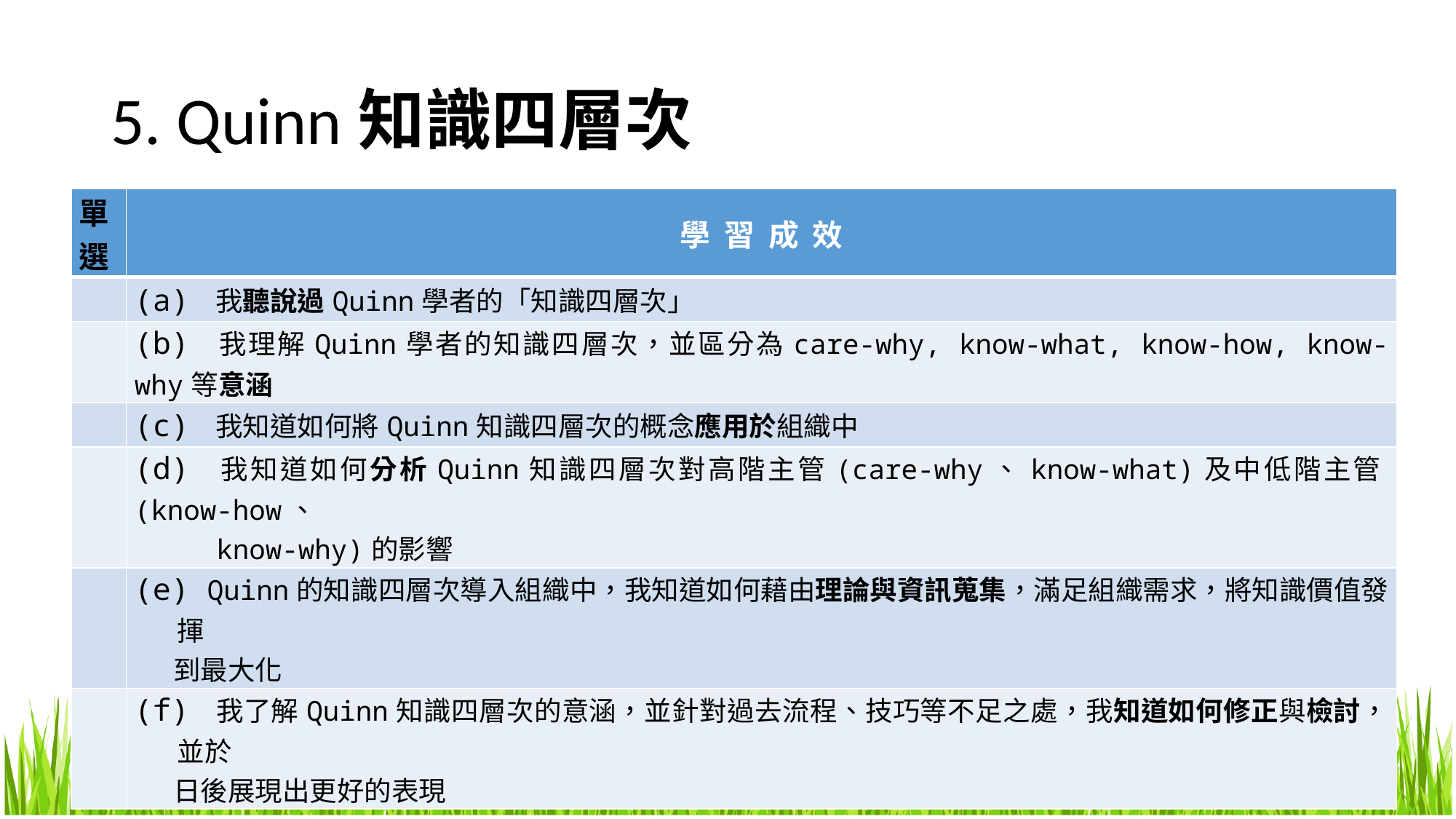

# 5. Quinn知識四層次
| 單選 | 學 習 成 效 |
| --- | --- |
|  | (a) 我聽說過Quinn學者的「知識四層次」 |
|  | (b) 我理解Quinn學者的知識四層次，並區分為care-why, know-what, know-how, know-why等意涵 |
|  | (c) 我知道如何將Quinn知識四層次的概念應用於組織中 |
|  | (d) 我知道如何分析Quinn知識四層次對高階主管(care-why、know-what)及中低階主管(know-how、 know-why)的影響 |
|  | (e) Quinn的知識四層次導入組織中，我知道如何藉由理論與資訊蒐集，滿足組織需求，將知識價值發揮 到最大化 |
|  | (f) 我了解Quinn知識四層次的意涵，並針對過去流程、技巧等不足之處，我知道如何修正與檢討，並於 日後展現出更好的表現 |